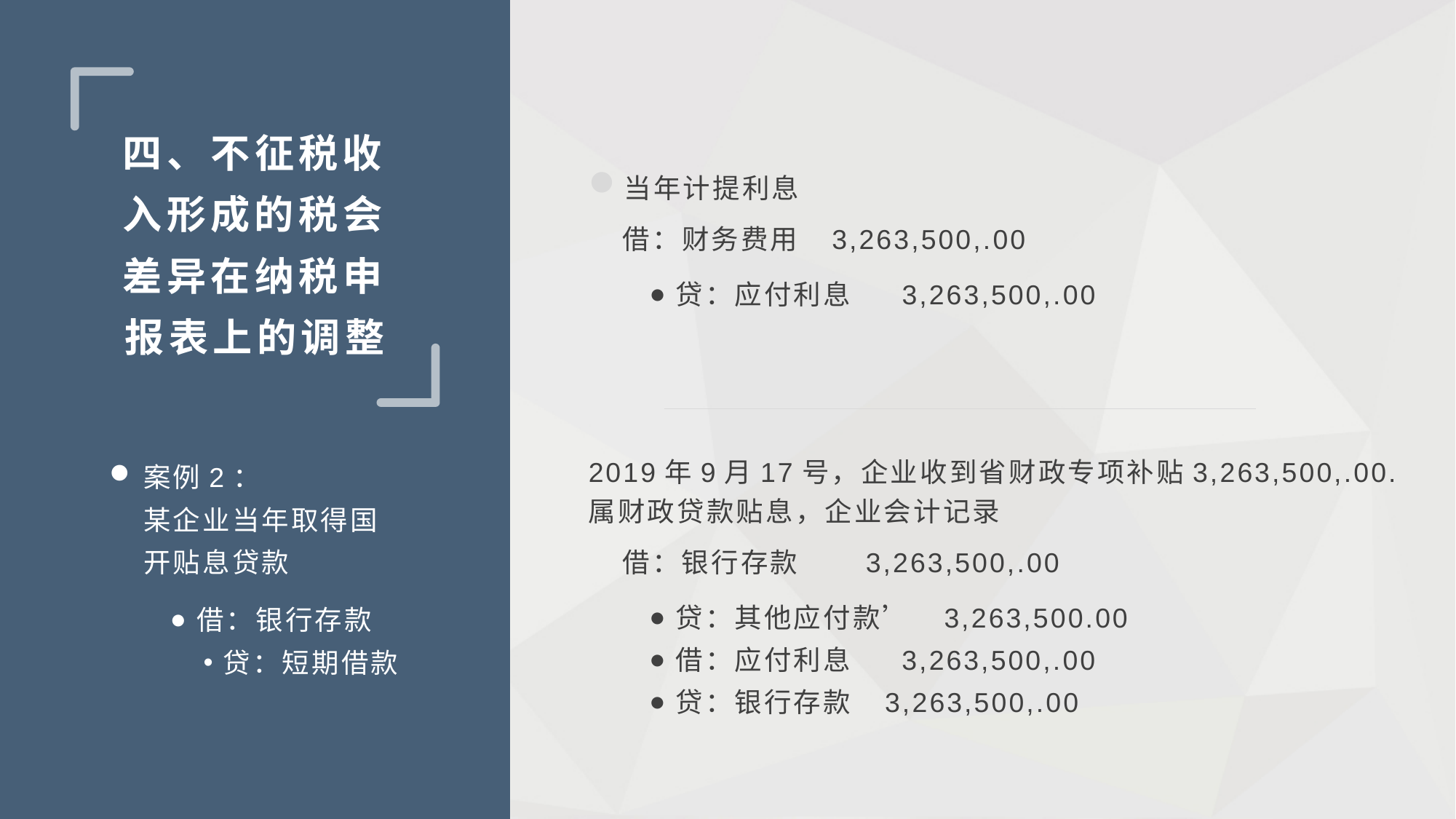

四、不征税收入形成的税会差异在纳税申报表上的调整
当年计提利息
借：财务费用   3,263,500,.00
贷：应付利息     3,263,500,.00

2019年9月17号，企业收到省财政专项补贴3,263,500,.00.属财政贷款贴息，企业会计记录
借：银行存款       3,263,500,.00
贷：其他应付款’   3,263,500.00
借：应付利息     3,263,500,.00
贷：银行存款   3,263,500,.00
案例2：
某企业当年取得国开贴息贷款
借：银行存款
贷：短期借款